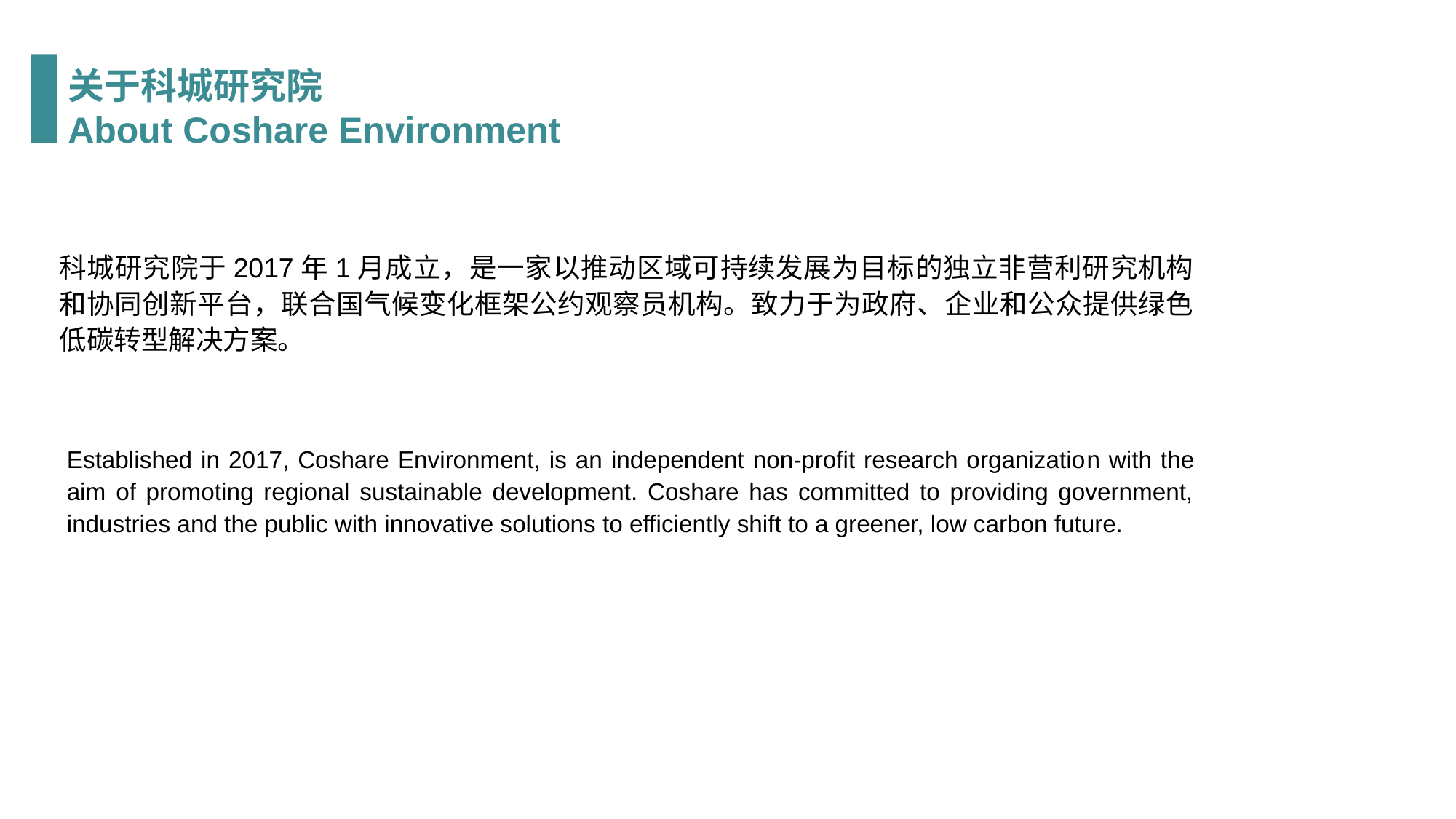

关于科城研究院
About Coshare Environment
科城研究院于2017年1月成立，是一家以推动区域可持续发展为目标的独立非营利研究机构和协同创新平台，联合国气候变化框架公约观察员机构。致力于为政府、企业和公众提供绿色低碳转型解决方案。
Established in 2017, Coshare Environment, is an independent non-profit research organization with the aim of promoting regional sustainable development. Coshare has committed to providing government, industries and the public with innovative solutions to efficiently shift to a greener, low carbon future.